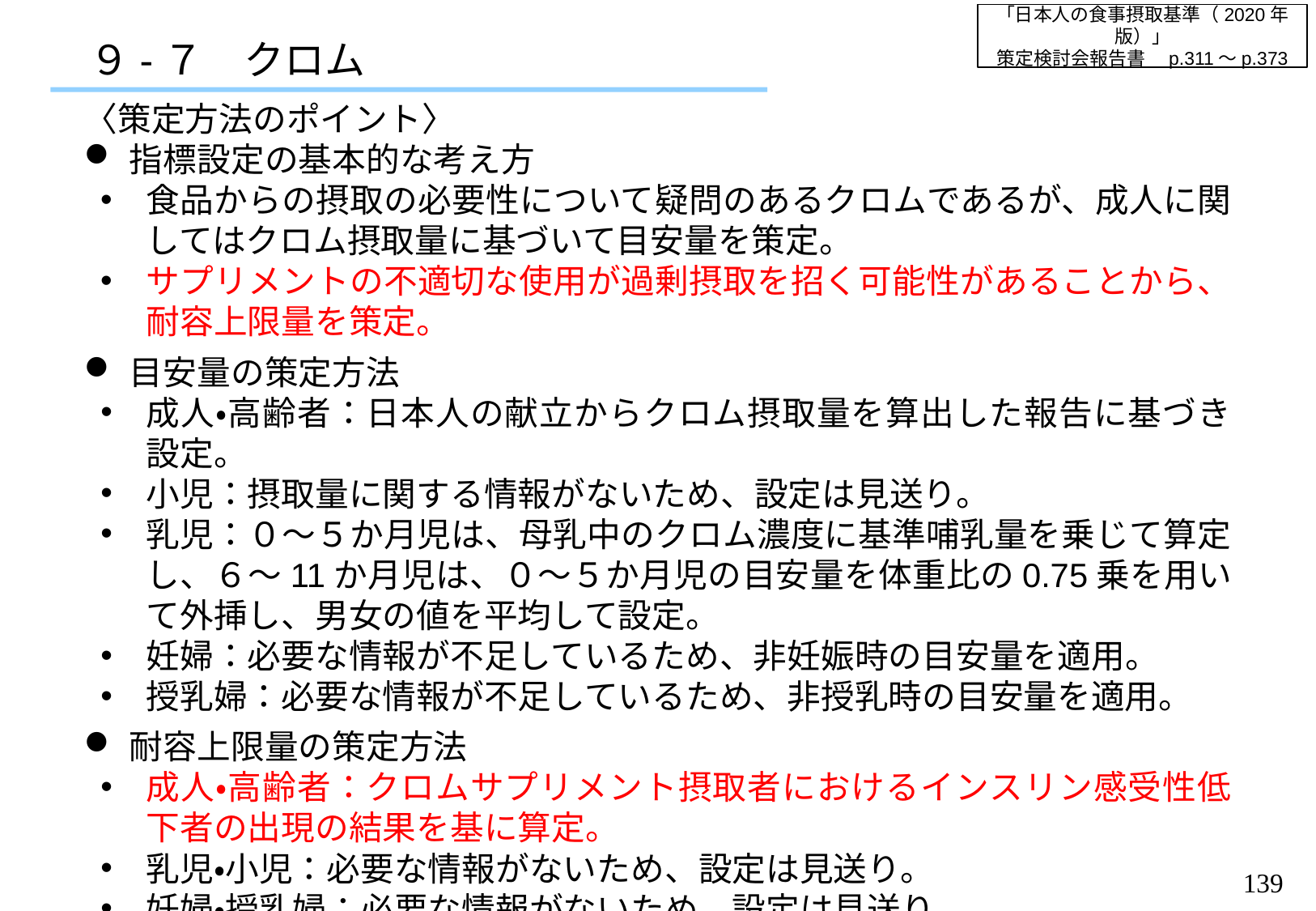

「日本人の食事摂取基準（2020年版）」
策定検討会報告書　p.311～p.373
９-７　クロム

〈策定方法のポイント〉
指標設定の基本的な考え方
食品からの摂取の必要性について疑問のあるクロムであるが、成人に関してはクロム摂取量に基づいて目安量を策定。
サプリメントの不適切な使用が過剰摂取を招く可能性があることから、耐容上限量を策定。
目安量の策定方法
成人・高齢者：日本人の献立からクロム摂取量を算出した報告に基づき設定。
小児：摂取量に関する情報がないため、設定は見送り。
乳児：０～５か月児は、母乳中のクロム濃度に基準哺乳量を乗じて算定し、６～11か月児は、０～５か月児の目安量を体重比の0.75乗を用いて外挿し、男女の値を平均して設定。
妊婦：必要な情報が不足しているため、非妊娠時の目安量を適用。
授乳婦：必要な情報が不足しているため、非授乳時の目安量を適用。
耐容上限量の策定方法
成人・高齢者：クロムサプリメント摂取者におけるインスリン感受性低下者の出現の結果を基に算定。
乳児・小児：必要な情報がないため、設定は見送り。
妊婦・授乳婦：必要な情報がないため、設定は見送り。
139